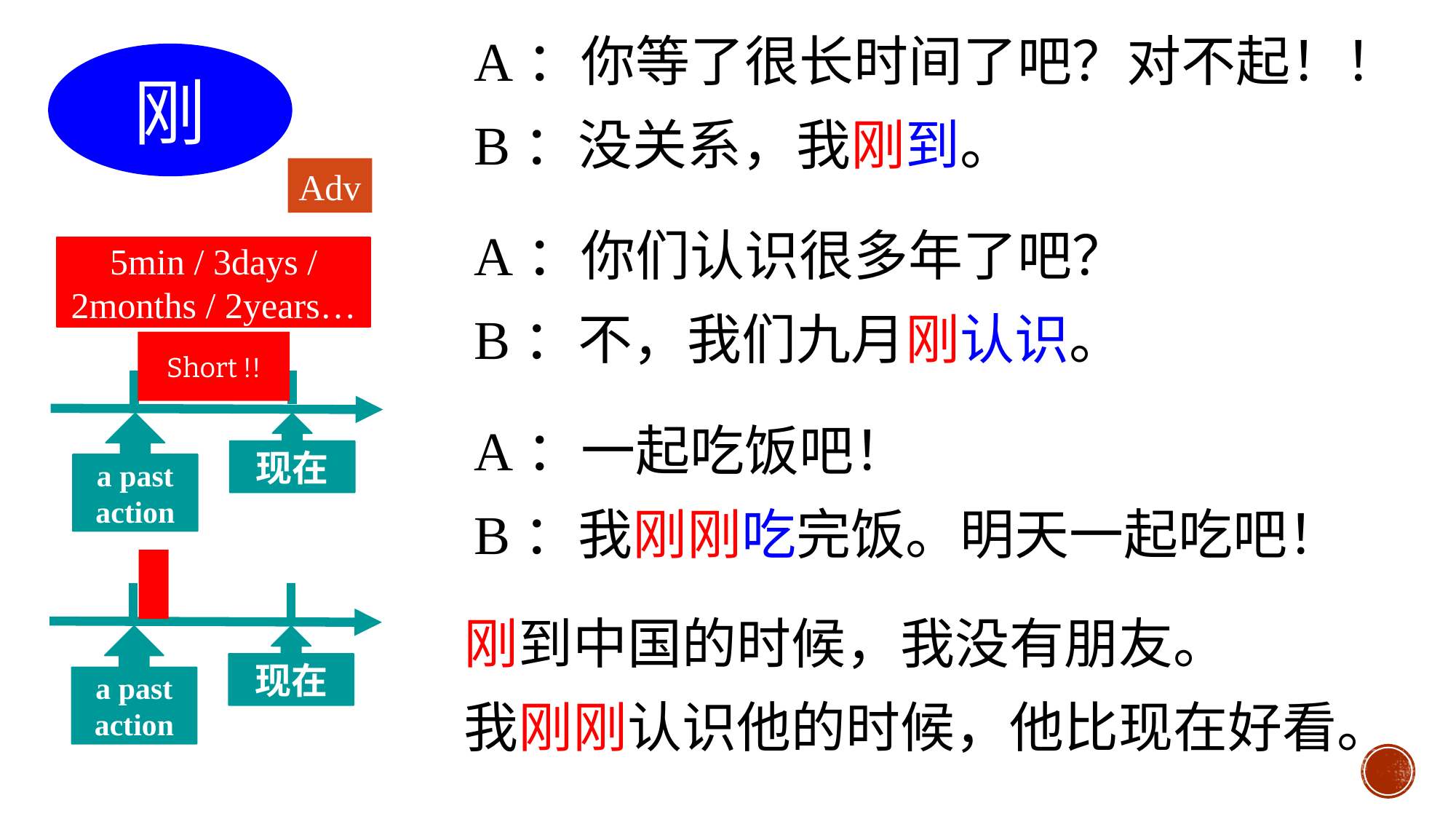

A：你等了很长时间了吧？对不起！！
B：没关系，我刚到。
A：你们认识很多年了吧？
B：不，我们九月刚认识。
A：一起吃饭吧！
B：我刚刚吃完饭。明天一起吃吧！
刚
Adv
5min / 3days / 2months / 2years…
Short !!
a past action
现在

刚到中国的时候，我没有朋友。
我刚刚认识他的时候，他比现在好看。
a past action
现在